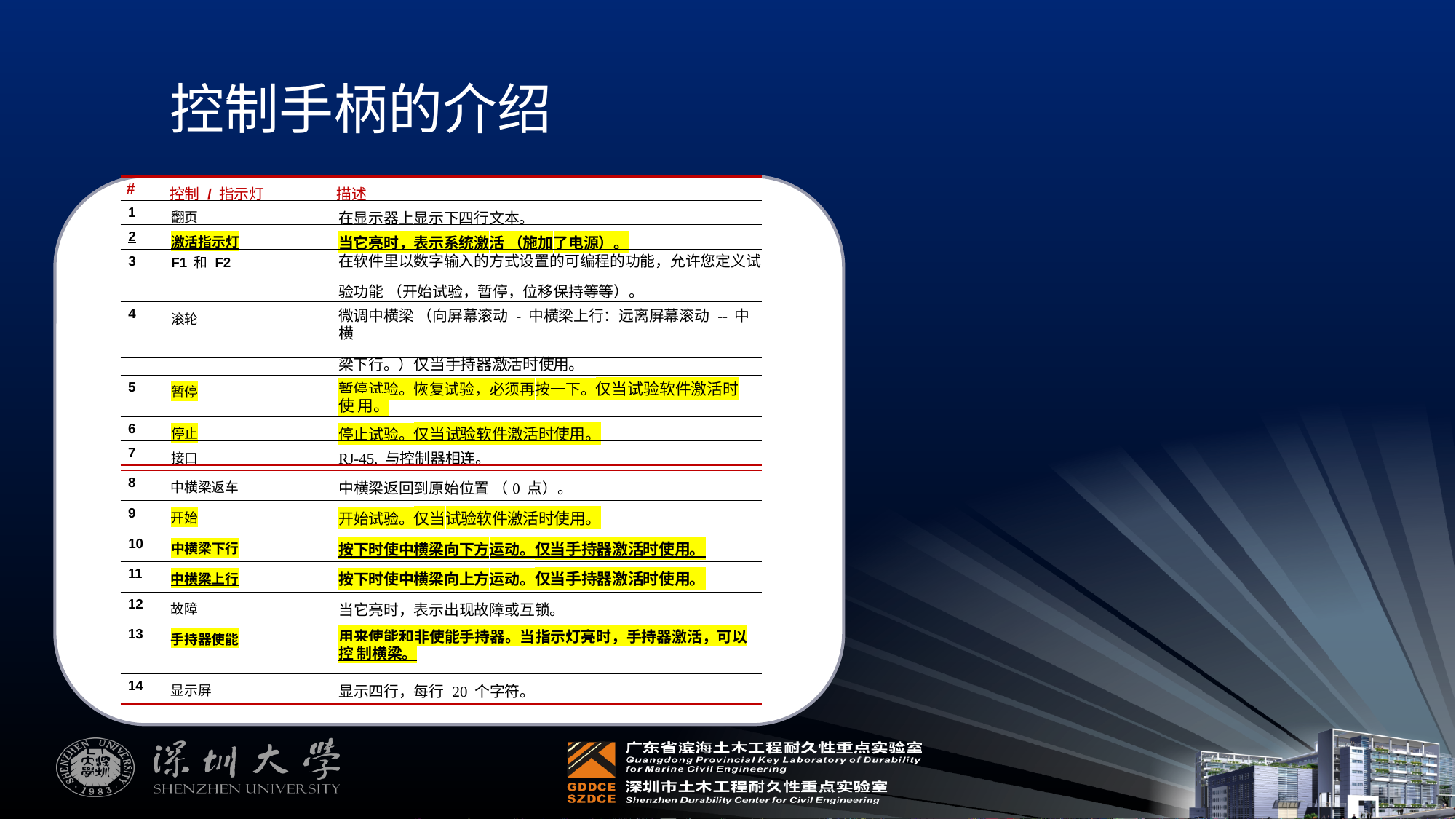

5
# 控制手柄的介绍

| # | 控制 / 指示灯 | 描述 |
| --- | --- | --- |
| 1 | 翻页 | 在显示器上显示下四行文本。 |
| 2 | 激活指示灯 | 当它亮时，表示系统激活 （施加了电源）。 |
| 3 | F1 和 F2 | 在软件里以数字输入的方式设置的可编程的功能，允许您定义试 |
|  |  | 验功能 （开始试验，暂停，位移保持等等）。 |
| 4 | 滚轮 | 微调中横梁 （向屏幕滚动 - 中横梁上行：远离屏幕滚动 -- 中横 |
|  |  | 梁下行。）仅当手持器激活时使用。 |
| 5 | 暂停 | 暂停试验。恢复试验，必须再按一下。仅当试验软件激活时使 用。 |
| 6 | 停止 | 停止试验。仅当试验软件激活时使用。 |
| 7 | 接口 | RJ-45, 与控制器相连。 |

手持器控制及指示灯
| 8 | 中横梁返车 | 中横梁返回到原始位置 （0 点）。 |
| --- | --- | --- |
| 9 | 开始 | 开始试验。仅当试验软件激活时使用。 |
| 10 | 中横梁下行 | 按下时使中横梁向下方运动。仅当手持器激活时使用。 |
| 11 | 中横梁上行 | 按下时使中横梁向上方运动。仅当手持器激活时使用。 |
| 12 | 故障 | 当它亮时，表示出现故障或互锁。 |
| 13 | 手持器使能 | 用来使能和非使能手持器。当指示灯亮时，手持器激活，可以控 制横梁。 |
| 14 | 显示屏 | 显示四行，每行 20 个字符。 |